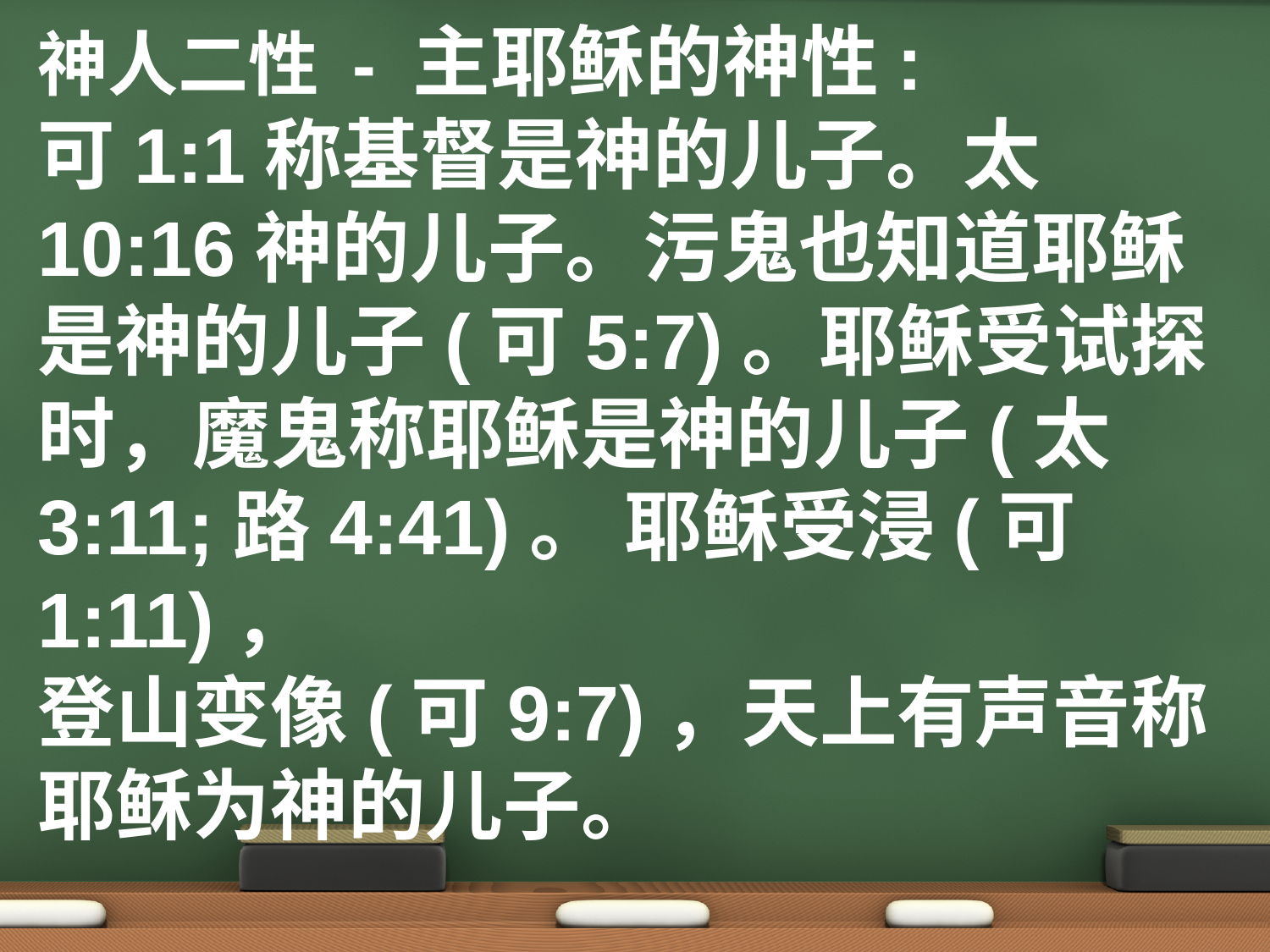

神人二性 - 主耶稣的神性:
可1:1称基督是神的儿子。太10:16神的儿子。污鬼也知道耶稣是神的儿子(可5:7)。耶稣受试探时，魔鬼称耶稣是神的儿子(太3:11;路4:41)。 耶稣受浸(可1:11)，
登山变像(可9:7)，天上有声音称耶稣为神的儿子。